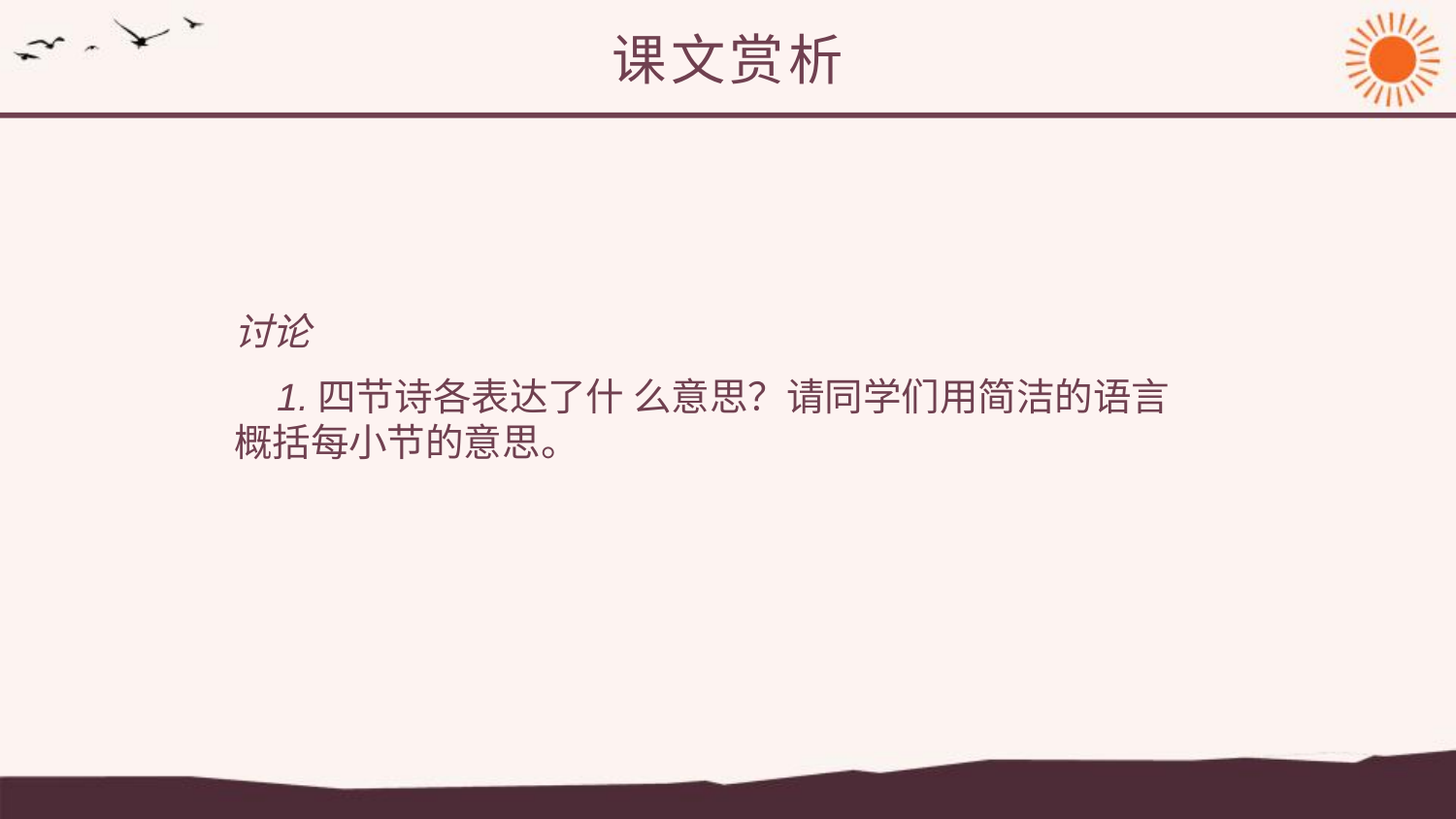

课文赏析

讨论
    1.四节诗各表达了什 么意思？请同学们用简洁的语言概括每小节的意思。